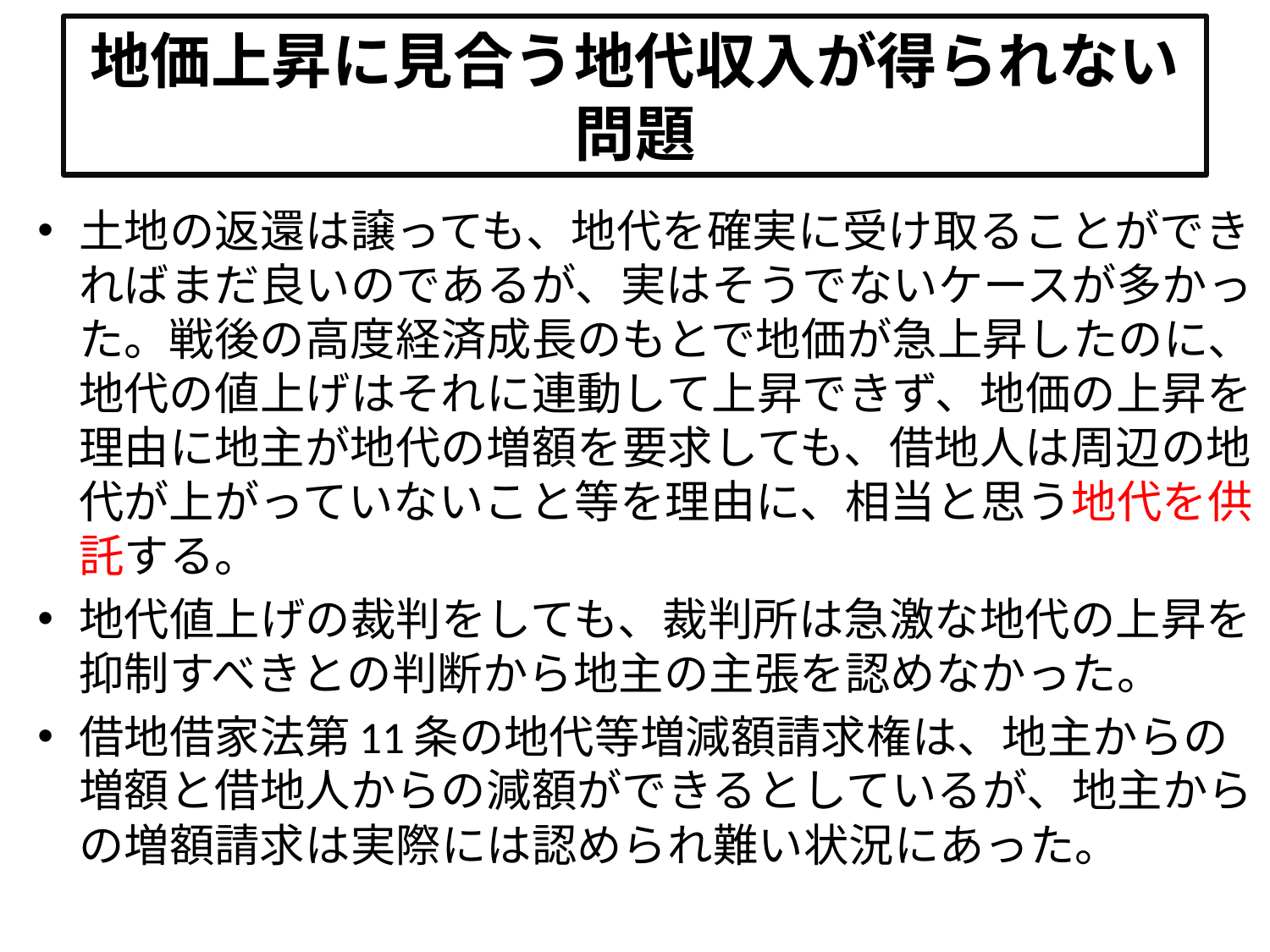

# 地価上昇に見合う地代収入が得られない問題
土地の返還は譲っても、地代を確実に受け取ることができればまだ良いのであるが、実はそうでないケースが多かった。戦後の高度経済成長のもとで地価が急上昇したのに、地代の値上げはそれに連動して上昇できず、地価の上昇を理由に地主が地代の増額を要求しても、借地人は周辺の地代が上がっていないこと等を理由に、相当と思う地代を供託する。
地代値上げの裁判をしても、裁判所は急激な地代の上昇を抑制すべきとの判断から地主の主張を認めなかった。
借地借家法第11条の地代等増減額請求権は、地主からの増額と借地人からの減額ができるとしているが、地主からの増額請求は実際には認められ難い状況にあった。